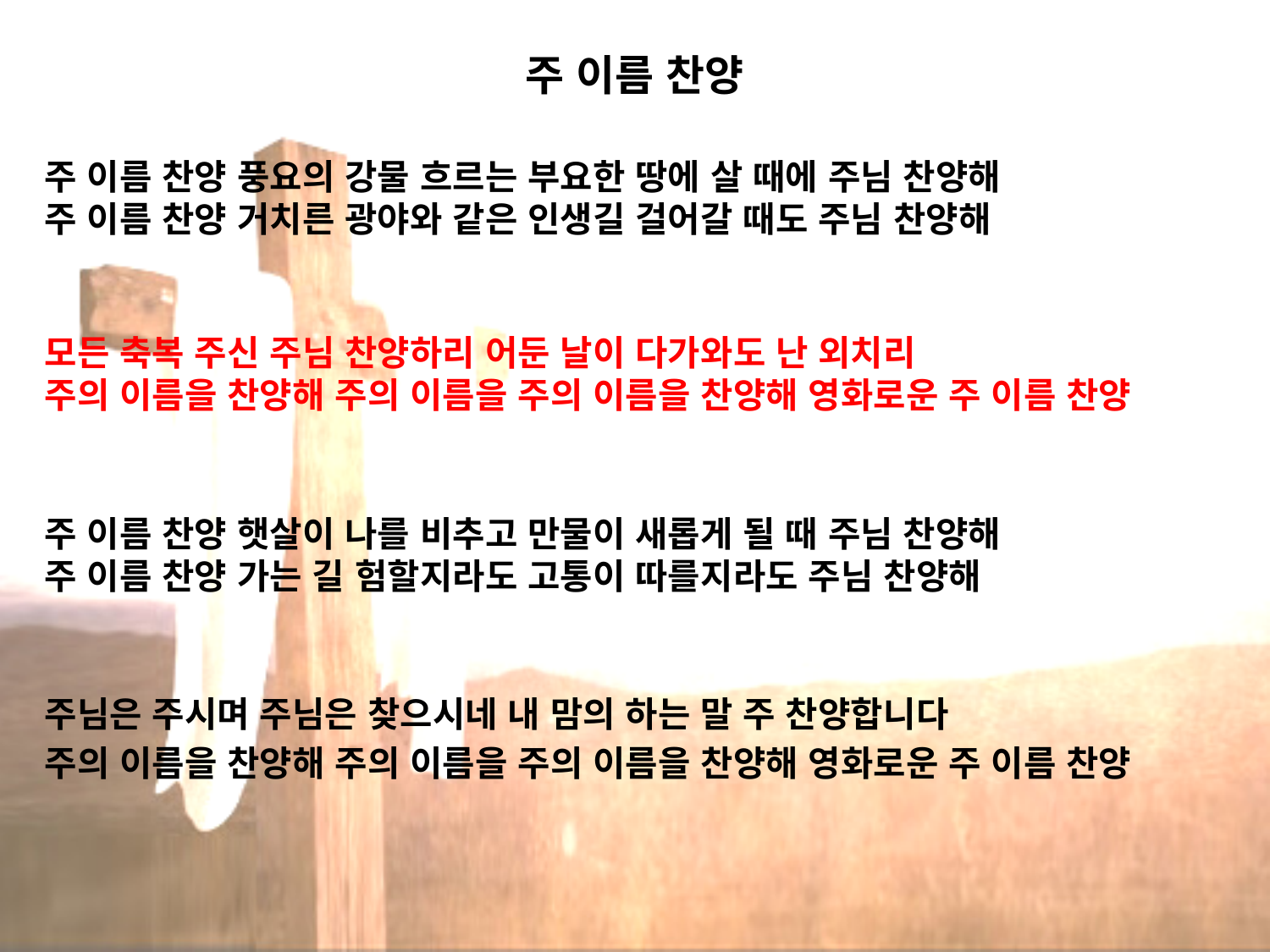

# 주 이름 찬양
주 이름 찬양 풍요의 강물 흐르는 부요한 땅에 살 때에 주님 찬양해
주 이름 찬양 거치른 광야와 같은 인생길 걸어갈 때도 주님 찬양해

모든 축복 주신 주님 찬양하리 어둔 날이 다가와도 난 외치리
주의 이름을 찬양해 주의 이름을 주의 이름을 찬양해 영화로운 주 이름 찬양

주 이름 찬양 햇살이 나를 비추고 만물이 새롭게 될 때 주님 찬양해
주 이름 찬양 가는 길 험할지라도 고통이 따를지라도 주님 찬양해

주님은 주시며 주님은 찾으시네 내 맘의 하는 말 주 찬양합니다
주의 이름을 찬양해 주의 이름을 주의 이름을 찬양해 영화로운 주 이름 찬양